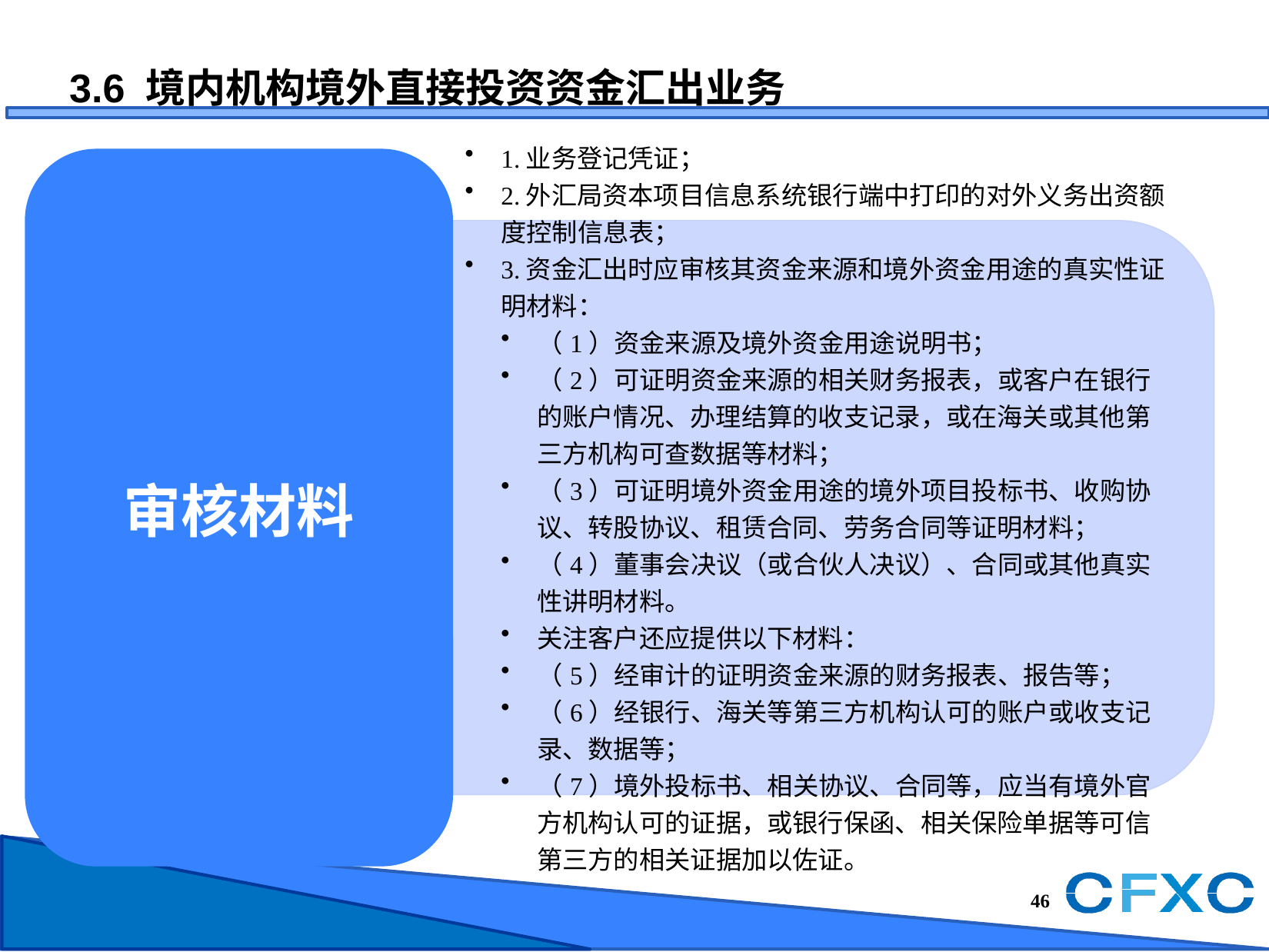

3.6 境内机构境外直接投资资金汇出业务
审核材料
1.业务登记凭证；
2.外汇局资本项目信息系统银行端中打印的对外义务出资额度控制信息表；
3.资金汇出时应审核其资金来源和境外资金用途的真实性证明材料：
（1）资金来源及境外资金用途说明书；
（2）可证明资金来源的相关财务报表，或客户在银行的账户情况、办理结算的收支记录，或在海关或其他第三方机构可查数据等材料；
（3）可证明境外资金用途的境外项目投标书、收购协议、转股协议、租赁合同、劳务合同等证明材料；
关注客户还应提供以下材料：
（5）经审计的证明资金来源的财务报表、报告等；
（6）经银行、海关等第三方机构认可的账户或收支记录、数据等；
（7）境外投标书、相关协议、合同等，应当有境外官方机构认可的证据，或银行保函、相关保险单据等可信第三方的相关证据加以佐证。
（4）董事会决议（或合伙人决议）、合同或其他真实性讲明材料。
46